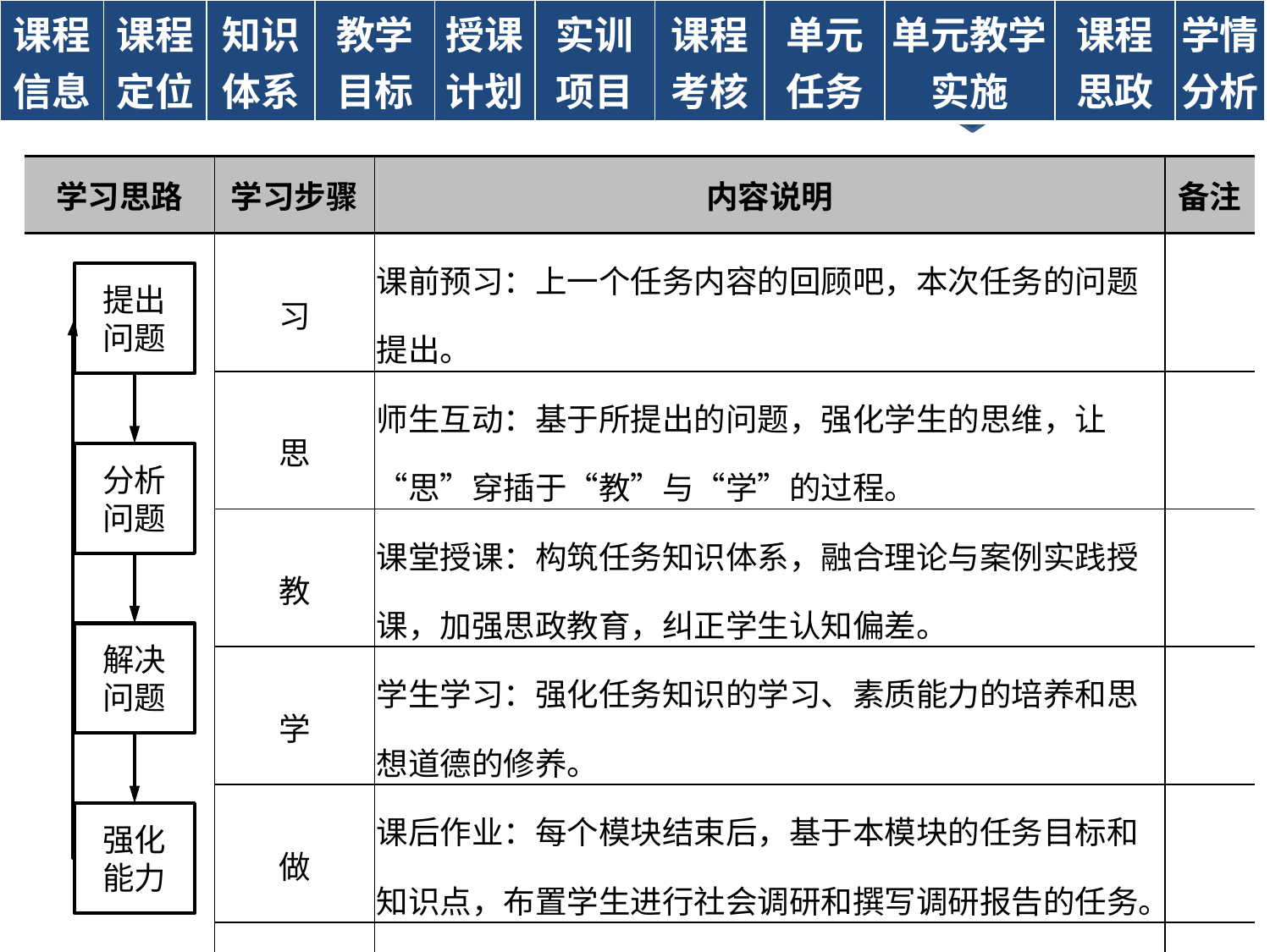

| 课程 信息 | 课程 定位 | 知识 体系 | 教学 目标 | 授课 计划 | 实训 项目 | 课程 考核 | 单元 任务 | 单元教学 实施 | 课程思政 | 学情分析 |
| --- | --- | --- | --- | --- | --- | --- | --- | --- | --- | --- |

| 学习思路 | 学习步骤 | 内容说明 | 备注 |
| --- | --- | --- | --- |
|  | 习 | 课前预习：上一个任务内容的回顾吧，本次任务的问题提出。 |  |
|  | 思 | 师生互动：基于所提出的问题，强化学生的思维，让“思”穿插于“教”与“学”的过程。 |  |
|  | 教 | 课堂授课：构筑任务知识体系，融合理论与案例实践授课，加强思政教育，纠正学生认知偏差。 |  |
|  | 学 | 学生学习：强化任务知识的学习、素质能力的培养和思想道德的修养。 |  |
|  | 做 | 课后作业：每个模块结束后，基于本模块的任务目标和知识点，布置学生进行社会调研和撰写调研报告的任务。 |  |
|  | 考 | 期末考试：基于课程的任务知识点，强化学生知识点的掌握，强化学生的能力培养。 |  |
提出
问题
分析
问题
解决
问题
强化
能力